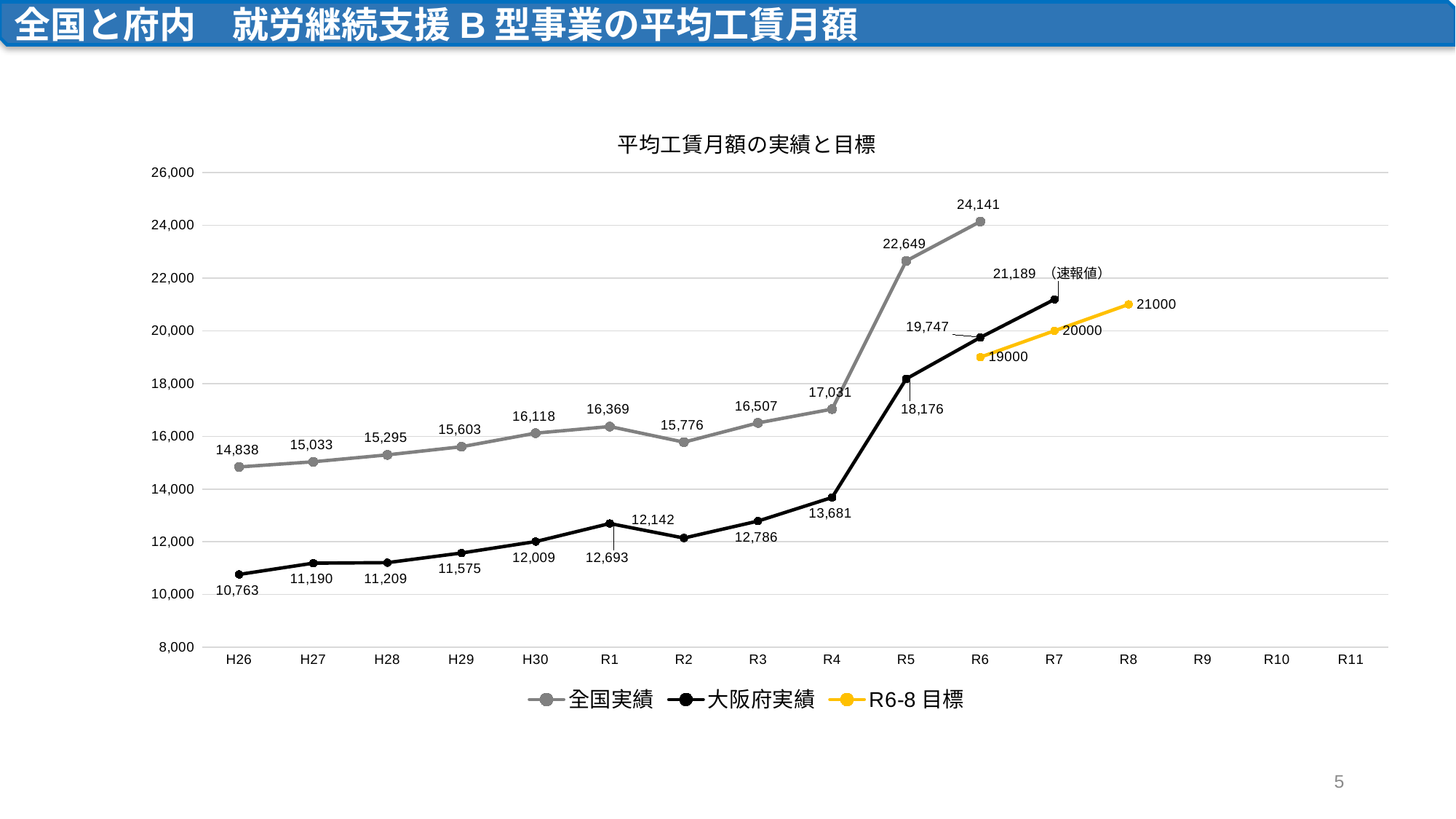

全国と府内　就労継続支援B型事業の平均工賃月額

### Chart: 平均工賃月額の実績と目標

| Category | 全国実績 | 大阪府実績 | R6-8目標 |
|---|---|---|---|
| H26 | 14838.0 | 10763.0 | None |
| H27 | 15033.0 | 11190.0 | None |
| H28 | 15295.0 | 11209.0 | None |
| H29 | 15603.0 | 11575.0 | None |
| H30 | 16118.0 | 12009.0 | None |
| R1 | 16369.0 | 12693.0 | None |
| R2 | 15776.0 | 12142.0 | None |
| R3 | 16507.0 | 12786.0 | None |
| R4 | 17031.0 | 13681.0 | None |
| R5 | 22649.0 | 18176.0 | None |
| R6 | 24141.0 | 19747.0 | 19000.0 |
| R7 | None | 21189.0 | 20000.0 |
| R8 | None | None | 21000.0 |
| R9 | None | None | None |
| R10 | None | None | None |
| R11 | None | None | None |
5